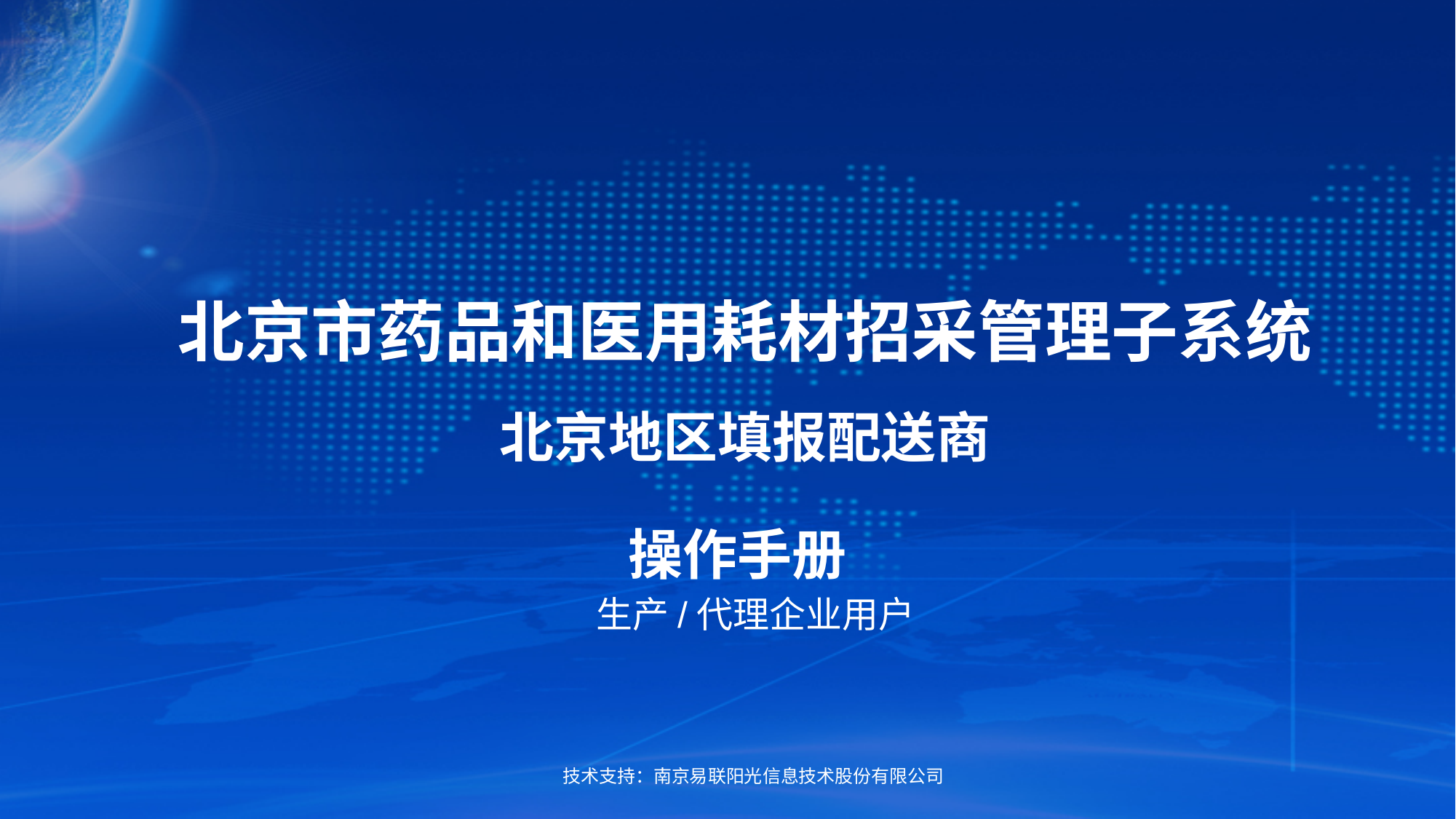

北京市药品和医用耗材招采管理子系统
北京地区填报配送商
操作手册
生产/代理企业用户